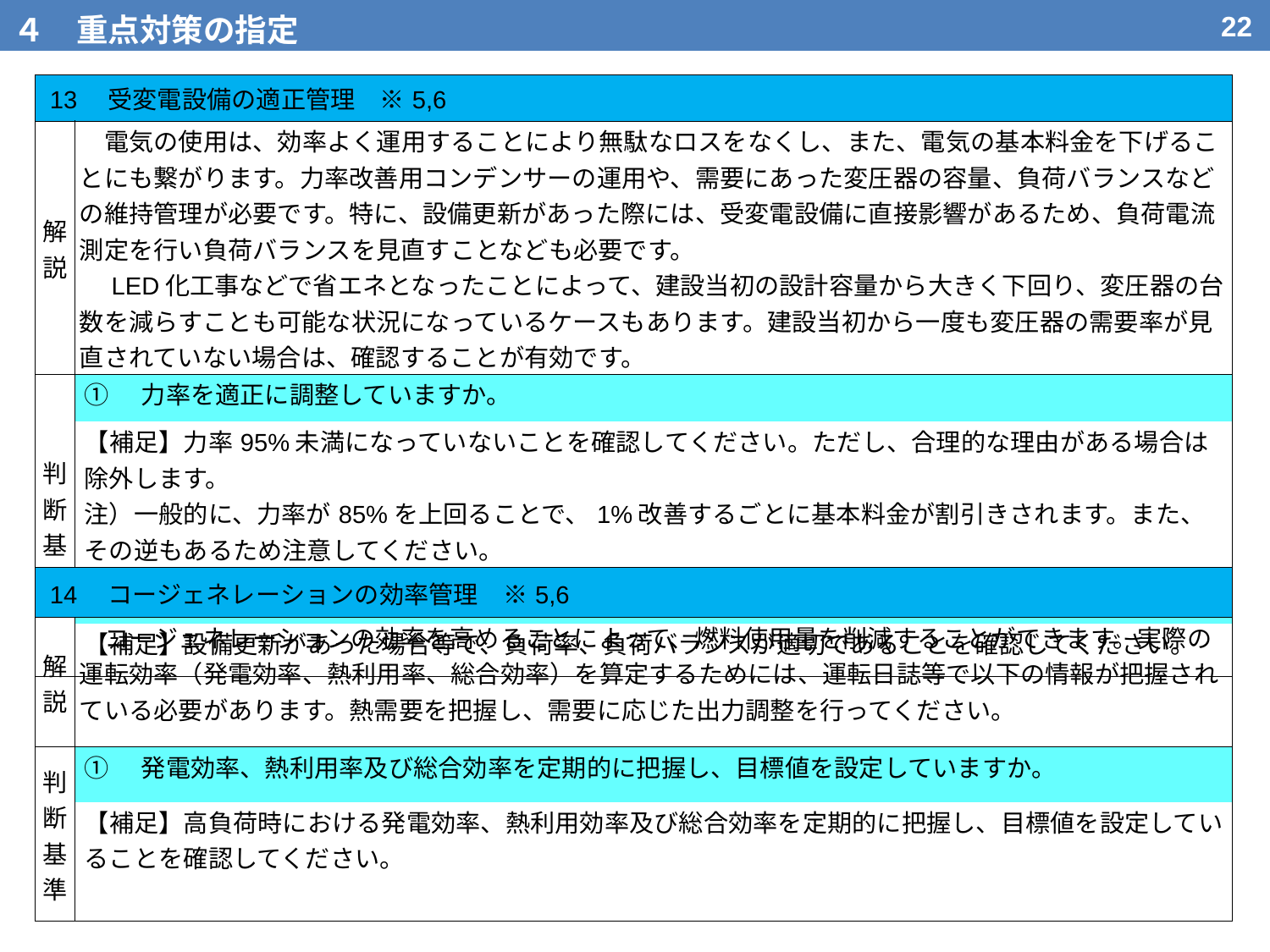

４　重点対策の指定
22
| 13　受変電設備の適正管理　※5,6 |  |
| --- | --- |
| 解説 | 電気の使用は、効率よく運用することにより無駄なロスをなくし、また、電気の基本料金を下げることにも繋がります。力率改善用コンデンサーの運用や、需要にあった変圧器の容量、負荷バランスなどの維持管理が必要です。特に、設備更新があった際には、受変電設備に直接影響があるため、負荷電流測定を行い負荷バランスを見直すことなども必要です。 　LED化工事などで省エネとなったことによって、建設当初の設計容量から大きく下回り、変圧器の台数を減らすことも可能な状況になっているケースもあります。建設当初から一度も変圧器の需要率が見直されていない場合は、確認することが有効です。 |
| 判断基準 | ①　力率を適正に調整していますか。 |
|  | 【補足】力率95%未満になっていないことを確認してください。ただし、合理的な理由がある場合は除外します。 注）一般的に、力率が85%を上回ることで、1%改善するごとに基本料金が割引きされます。また、その逆もあるため注意してください。 |
|  | ②　変圧器の運転は、負荷率及び負荷バランスが適切になるよう管理していますか。 |
|  | 【補足】設備更新があった場合等で、負荷率、負荷バランスが適切であることを確認してください。 |
| 14　コージェネレーションの効率管理　※5,6 |  |
| --- | --- |
| 解説 | コージェネレーションの効率を高めることによって、燃料使用量を削減することができます。実際の運転効率（発電効率、熱利用率、総合効率）を算定するためには、運転日誌等で以下の情報が把握されている必要があります。熱需要を把握し、需要に応じた出力調整を行ってください。 |
| 判断基準 | ①　発電効率、熱利用率及び総合効率を定期的に把握し、目標値を設定していますか。 |
|  | 【補足】高負荷時における発電効率、熱利用効率及び総合効率を定期的に把握し、目標値を設定していることを確認してください。 |